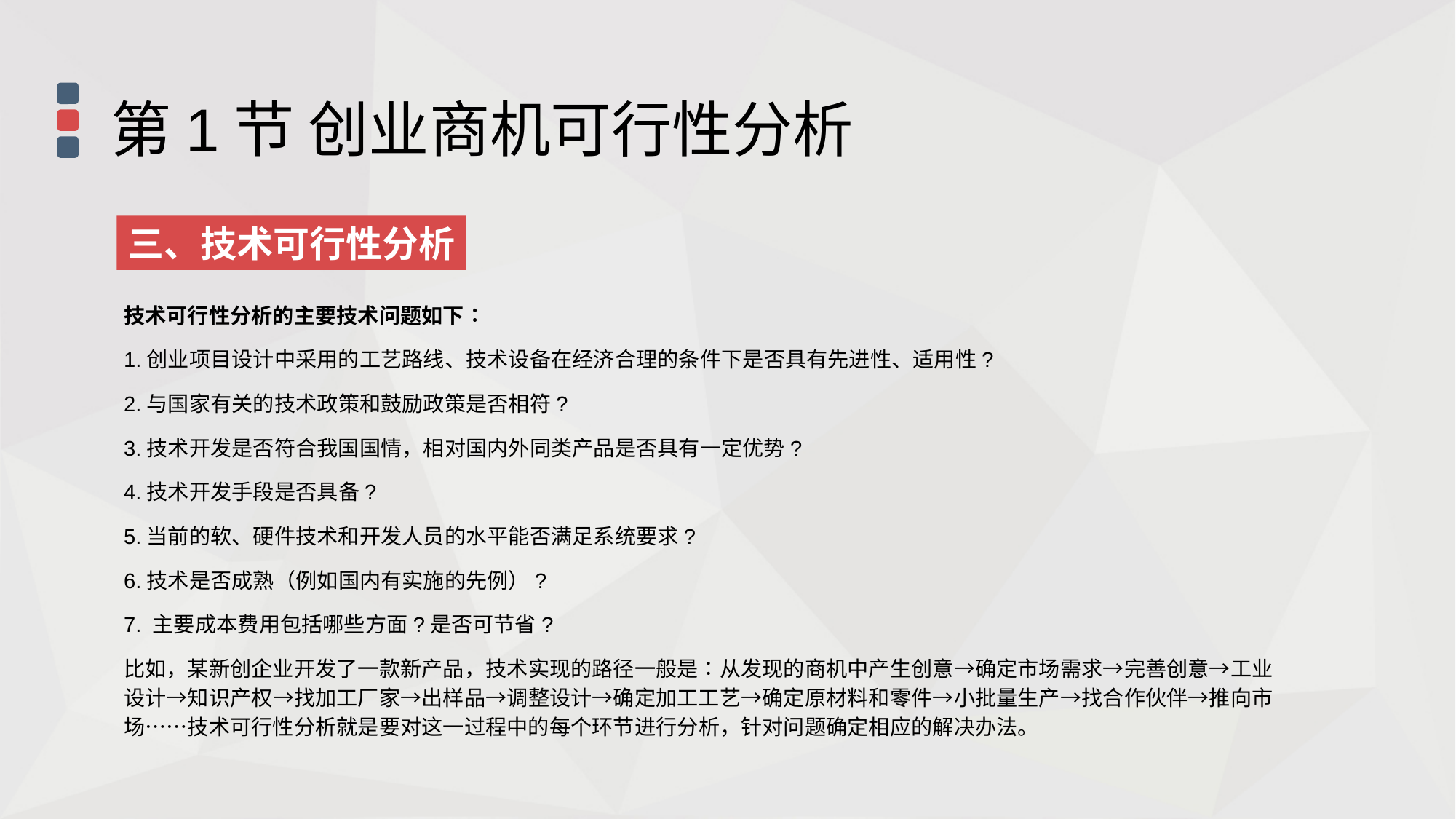

第1节 创业商机可行性分析
三、技术可行性分析
技术可行性分析的主要技术问题如下∶
1.创业项目设计中采用的工艺路线、技术设备在经济合理的条件下是否具有先进性、适用性?
2.与国家有关的技术政策和鼓励政策是否相符?
3.技术开发是否符合我国国情，相对国内外同类产品是否具有一定优势?
4.技术开发手段是否具备?
5.当前的软、硬件技术和开发人员的水平能否满足系统要求?
6.技术是否成熟（例如国内有实施的先例）?
7. 主要成本费用包括哪些方面?是否可节省?
比如，某新创企业开发了一款新产品，技术实现的路径一般是∶从发现的商机中产生创意→确定市场需求→完善创意→工业设计→知识产权→找加工厂家→出样品→调整设计→确定加工工艺→确定原材料和零件→小批量生产→找合作伙伴→推向市场……技术可行性分析就是要对这一过程中的每个环节进行分析，针对问题确定相应的解决办法。